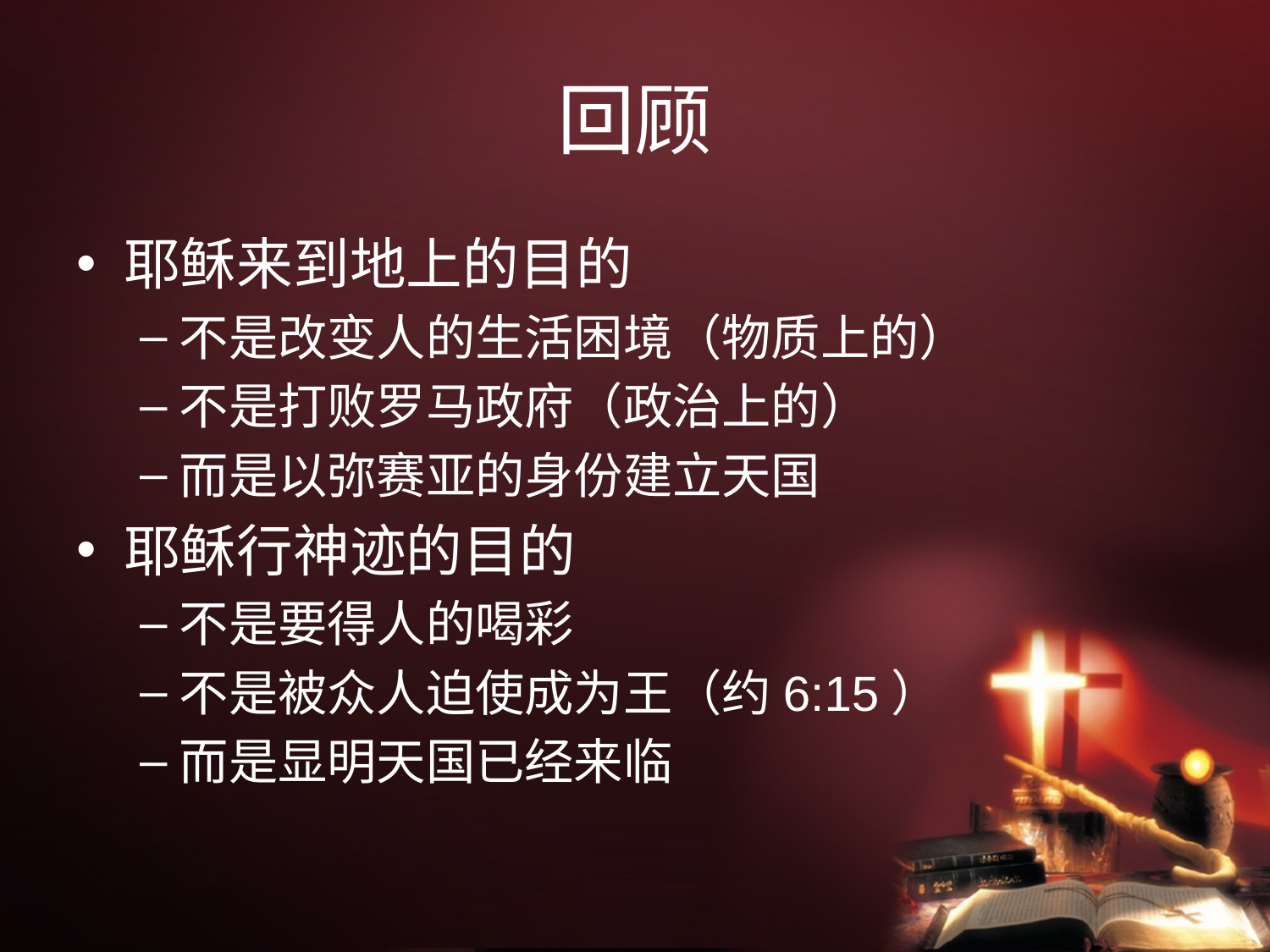

# 回顾
耶稣来到地上的目的
不是改变人的生活困境（物质上的）
不是打败罗马政府（政治上的）
而是以弥赛亚的身份建立天国
耶稣行神迹的目的
不是要得人的喝彩
不是被众人迫使成为王（约6:15）
而是显明天国已经来临